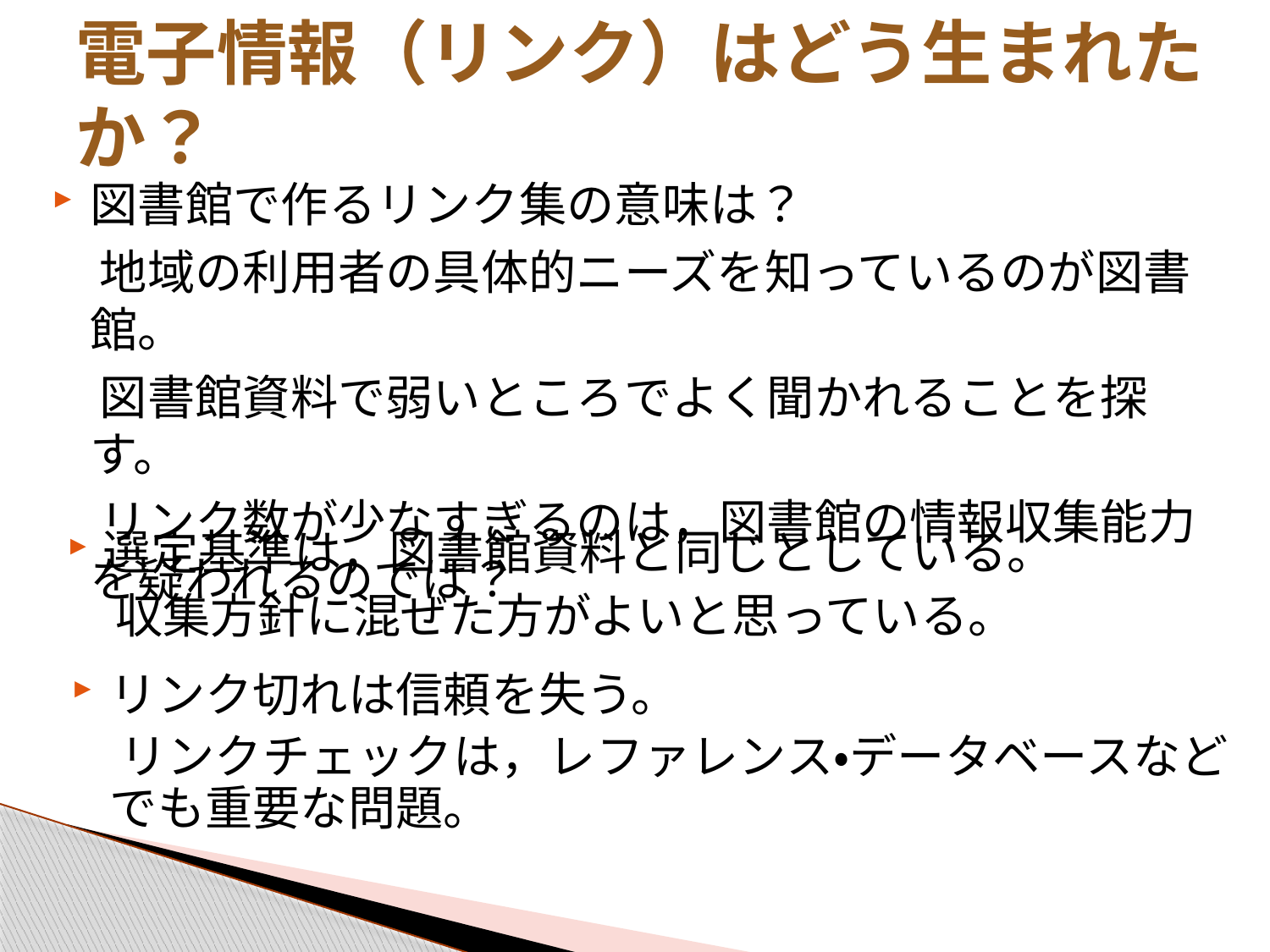

# 電子情報（リンク）はどう生まれたか？
図書館で作るリンク集の意味は？
　地域の利用者の具体的ニーズを知っているのが図書館。
　図書館資料で弱いところでよく聞かれることを探す。
　リンク数が少なすぎるのは，図書館の情報収集能力を疑われるのでは？

選定基準は，図書館資料と同じとしている。
　収集方針に混ぜた方がよいと思っている。
リンク切れは信頼を失う。
　リンクチェックは，レファレンス・データベースなどでも重要な問題。